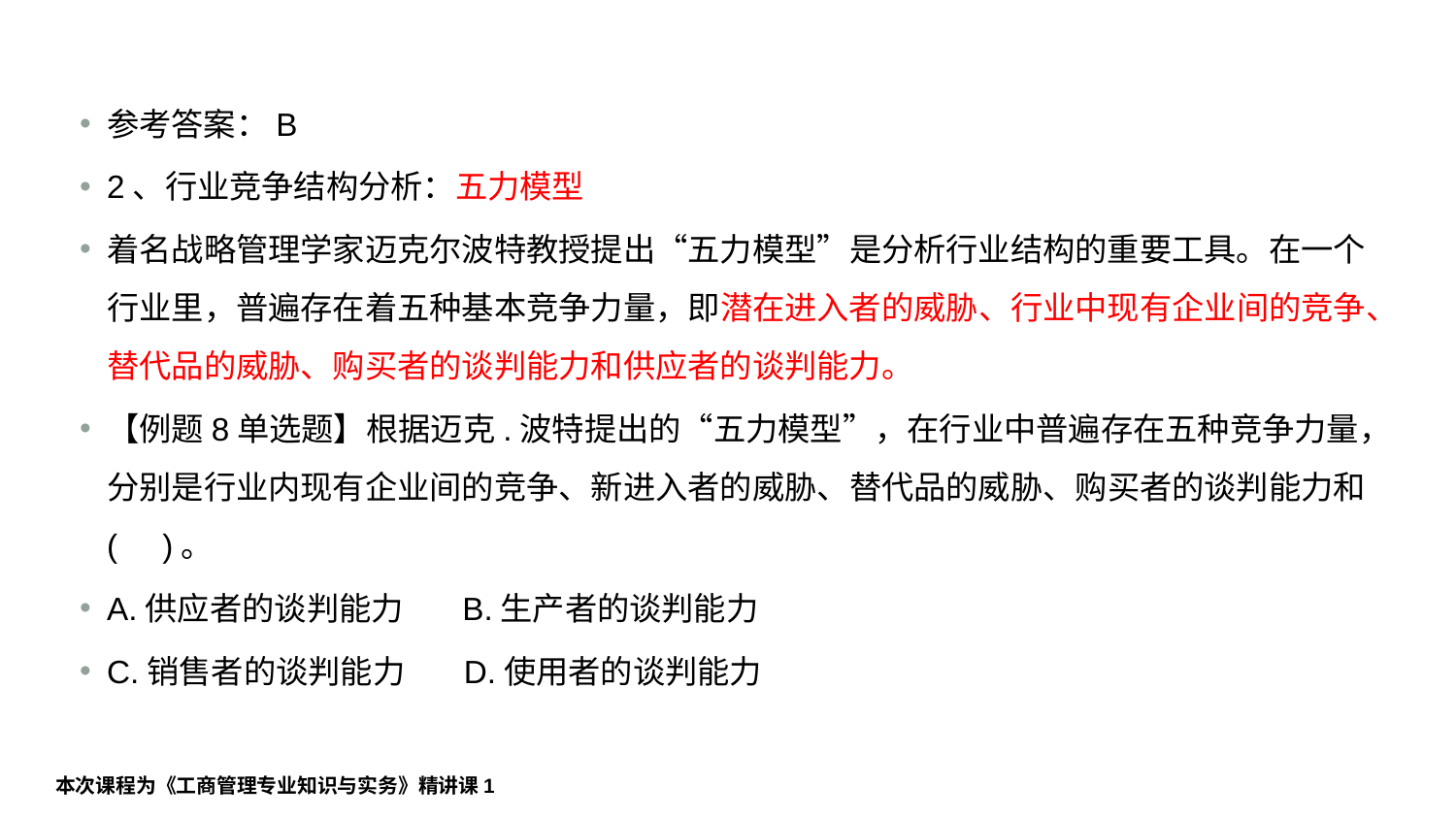

参考答案：B
2、行业竞争结构分析：五力模型
着名战略管理学家迈克尔波特教授提出“五力模型”是分析行业结构的重要工具。在一个行业里，普遍存在着五种基本竞争力量，即潜在进入者的威胁、行业中现有企业间的竞争、替代品的威胁、购买者的谈判能力和供应者的谈判能力。
【例题8单选题】根据迈克.波特提出的“五力模型”，在行业中普遍存在五种竞争力量，分别是行业内现有企业间的竞争、新进入者的威胁、替代品的威胁、购买者的谈判能力和(     )。
A.供应者的谈判能力       B.生产者的谈判能力
C.销售者的谈判能力       D.使用者的谈判能力

#